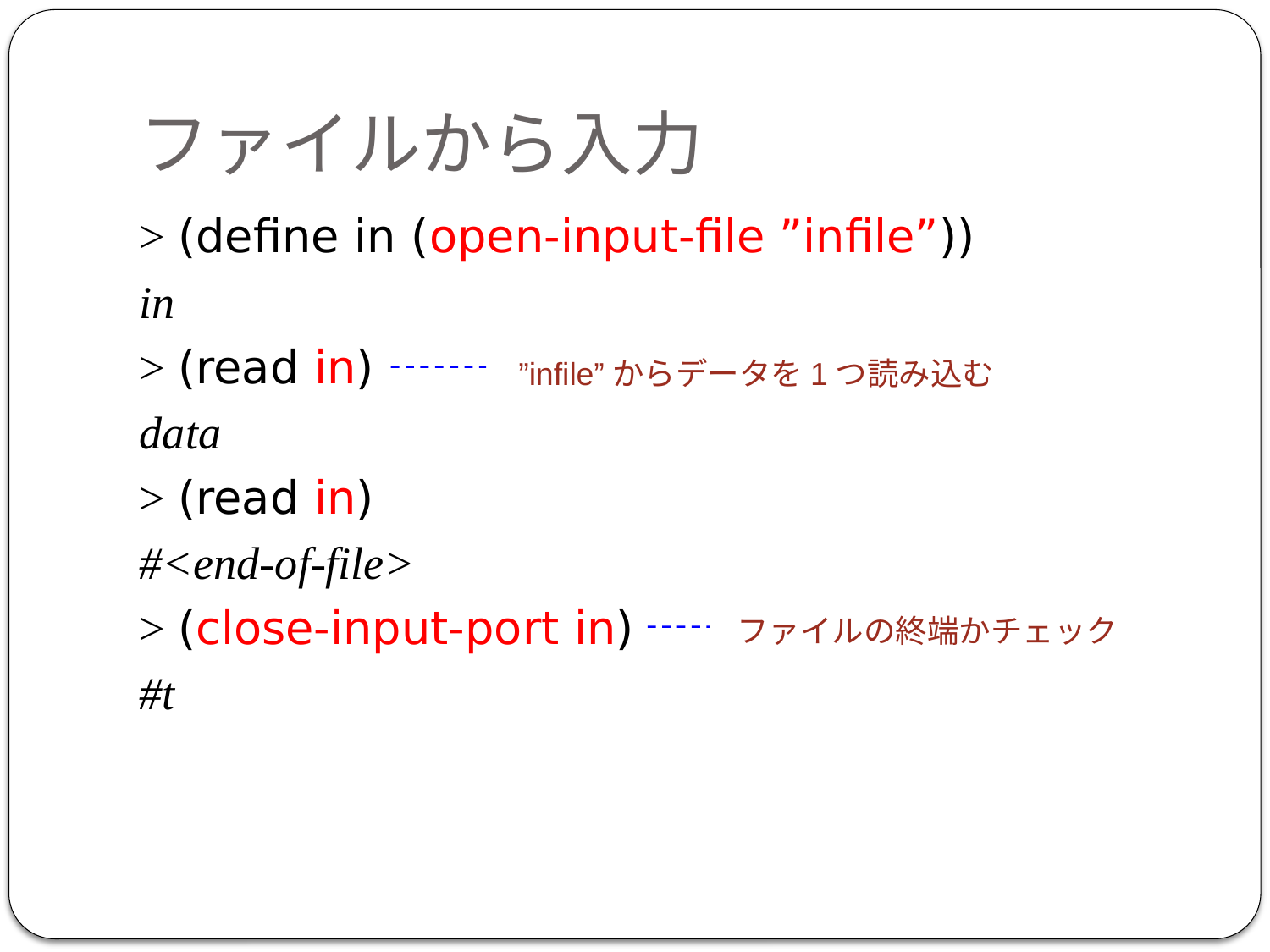

# ファイルから入力
> (define in (open-input-file ”infile”))
in
> (read in)
data
> (read in)
#<end-of-file>
> (close-input-port in)
#t
”infile”からデータを1つ読み込む

ファイルの終端かチェック